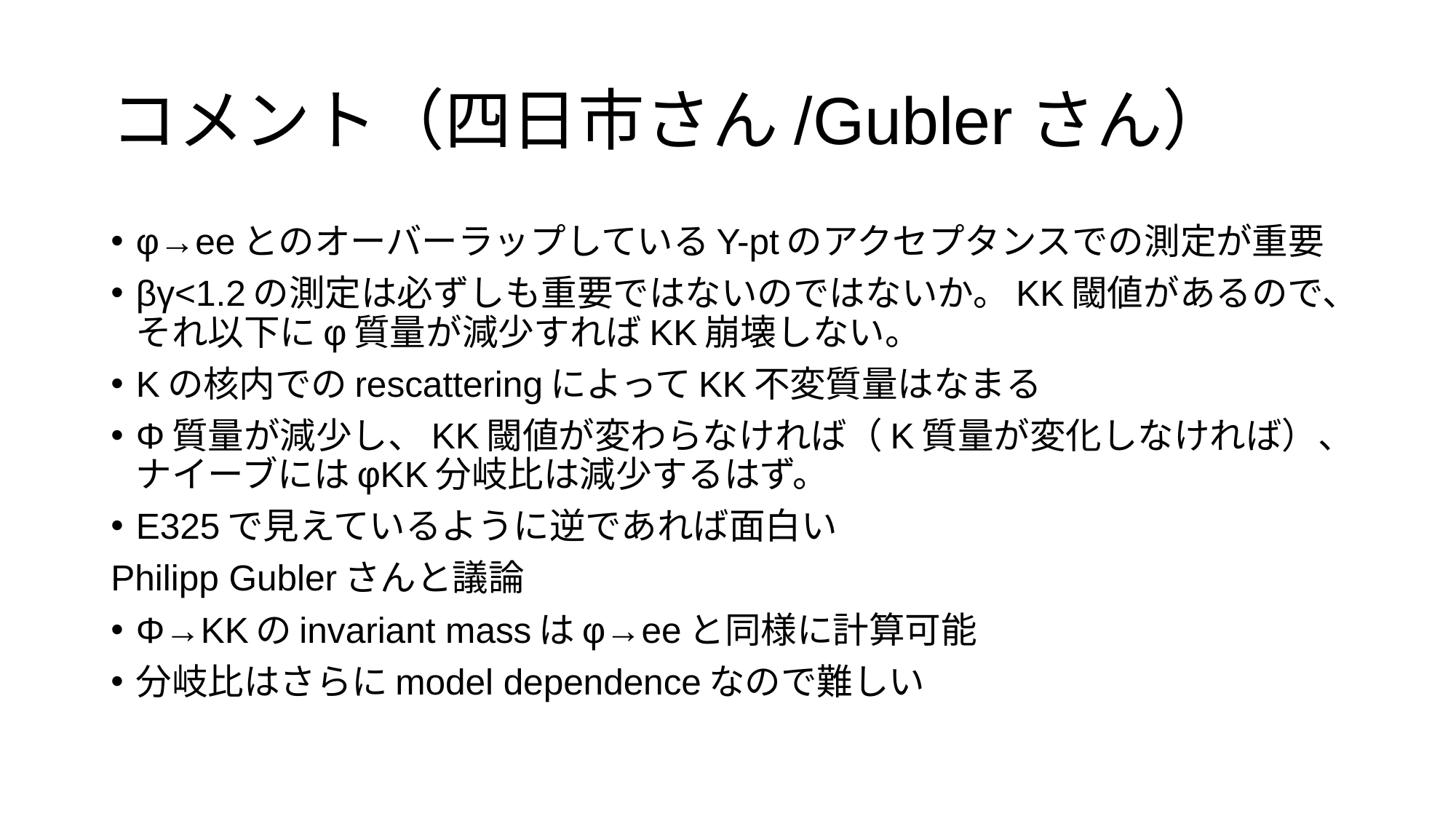

# コメント（四日市さん/Gublerさん）
φ→eeとのオーバーラップしているY-ptのアクセプタンスでの測定が重要
βγ<1.2の測定は必ずしも重要ではないのではないか。KK閾値があるので、それ以下にφ質量が減少すればKK崩壊しない。
Kの核内でのrescatteringによってKK不変質量はなまる
Φ質量が減少し、KK閾値が変わらなければ（K質量が変化しなければ）、ナイーブにはφKK分岐比は減少するはず。
E325で見えているように逆であれば面白い
Philipp Gublerさんと議論
Φ→KKのinvariant massはφ→eeと同様に計算可能
分岐比はさらにmodel dependenceなので難しい